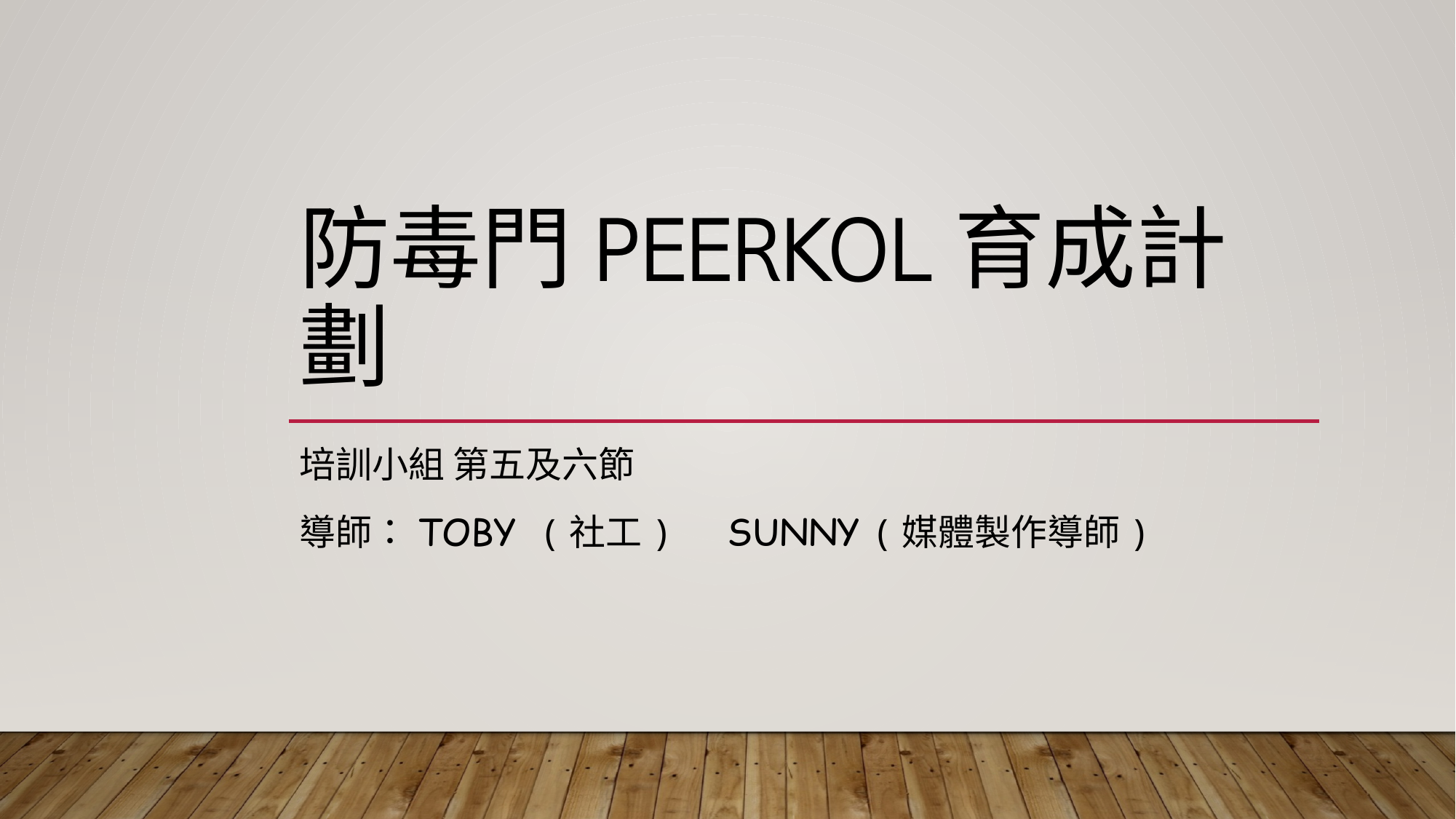

# 防毒門PEERKOL育成計劃
培訓小組 第五及六節
導師：Toby (社工)   Sunny (媒體製作導師)